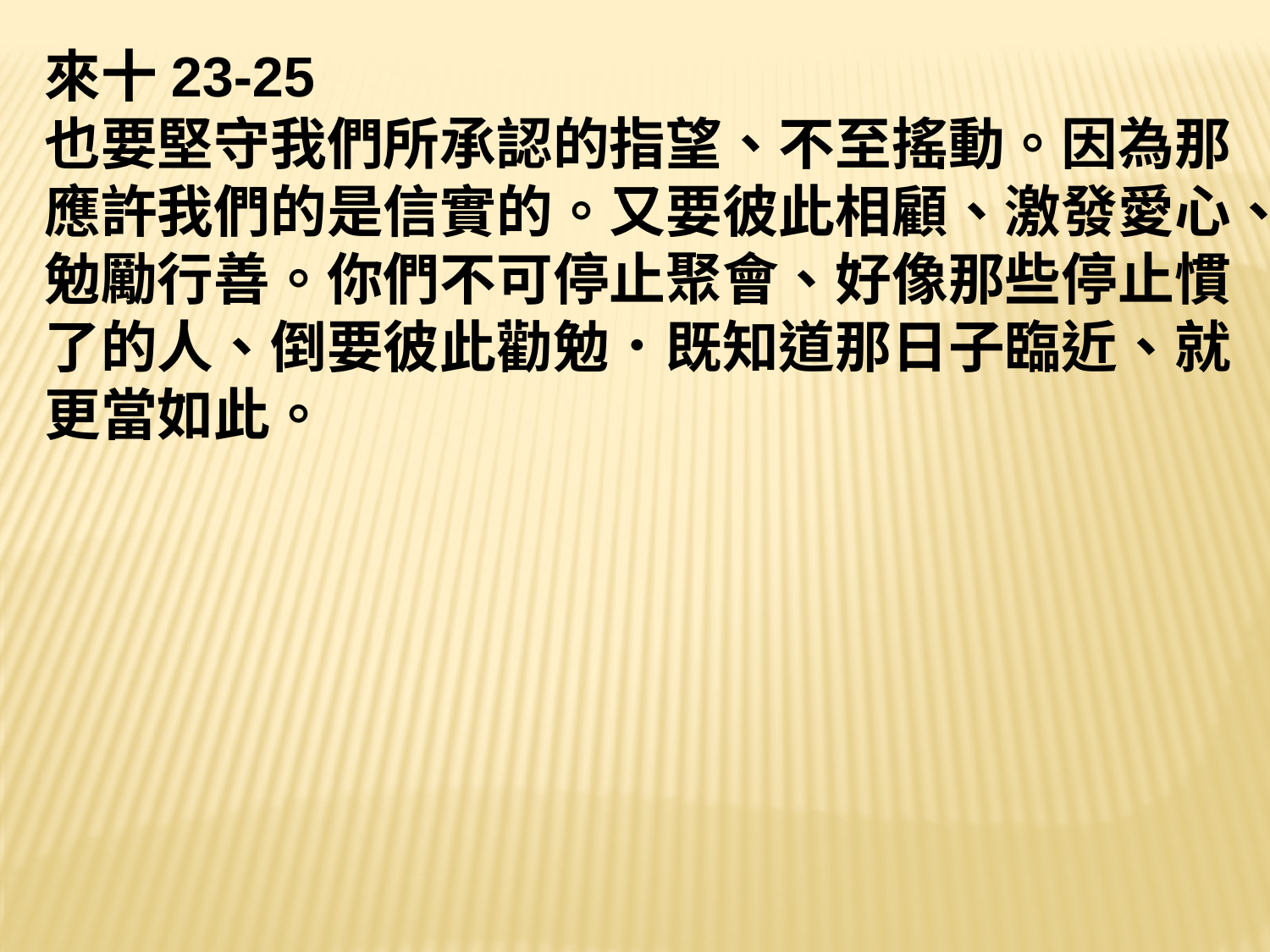

來十23-25
也要堅守我們所承認的指望、不至搖動。因為那應許我們的是信實的。又要彼此相顧、激發愛心、勉勵行善。你們不可停止聚會、好像那些停止慣了的人、倒要彼此勸勉．既知道那日子臨近、就更當如此。